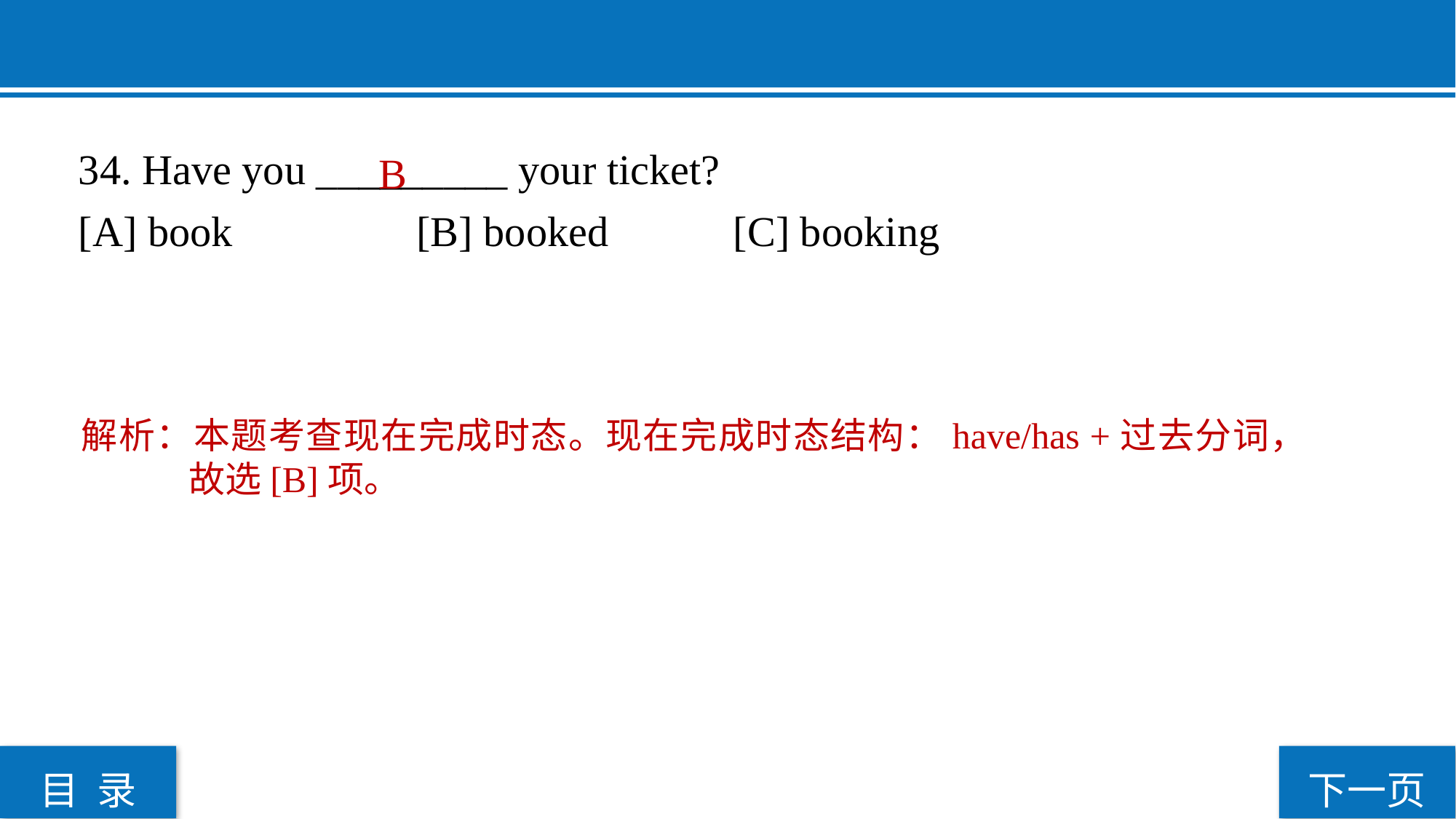

34. Have you _________ your ticket?
[A] book		 [B] booked 		[C] booking
 B
解析：本题考查现在完成时态。现在完成时态结构：have/has +过去分词，故选[B]项。